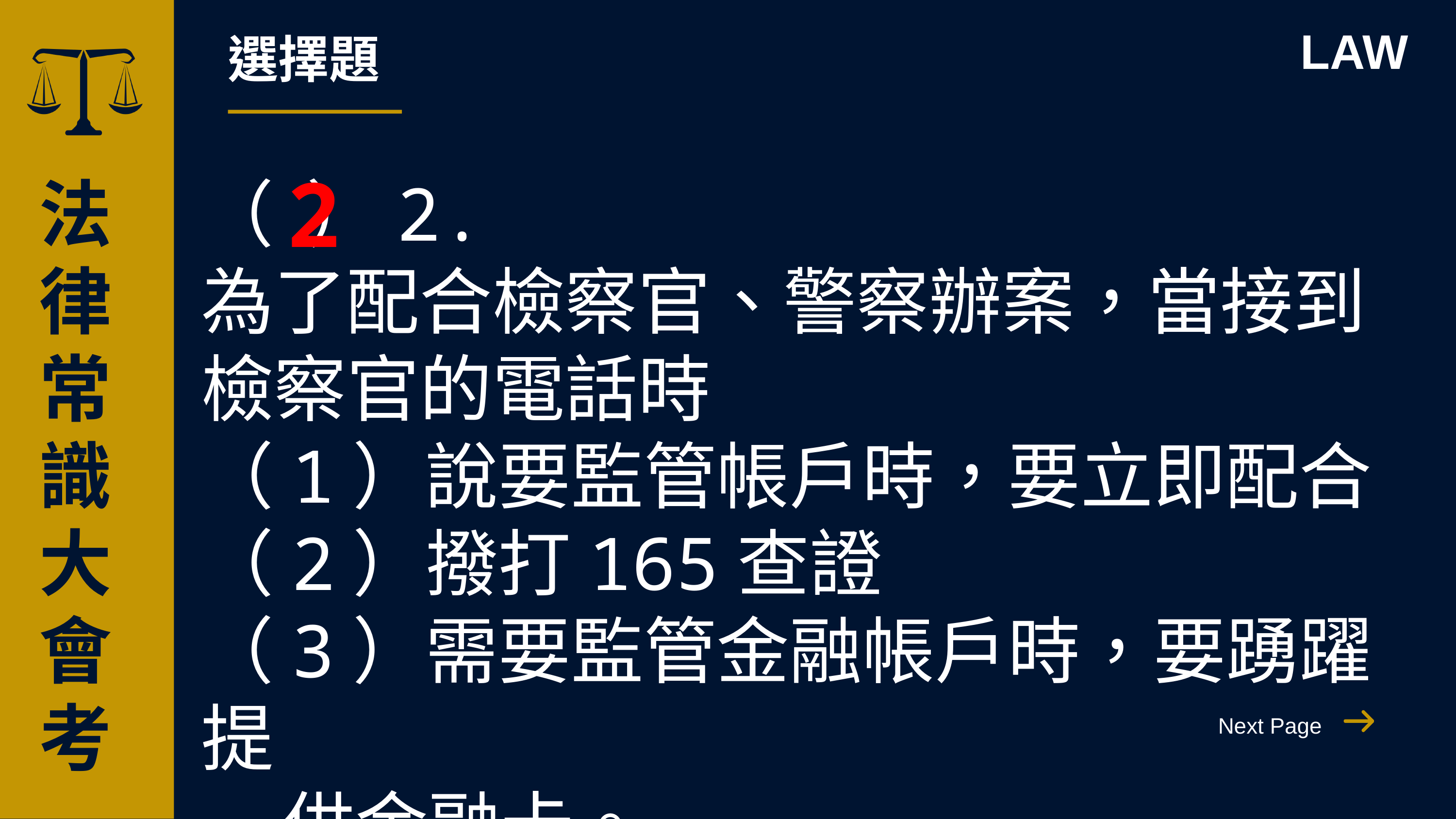

選擇題

LAW

2
法律常識
大會考
（  ）2.
為了配合檢察官、警察辦案，當接到檢察官的電話時
（1）說要監管帳戶時，要立即配合（2）撥打165查證
（3）需要監管金融帳戶時，要踴躍提
     供金融卡。
Next Page